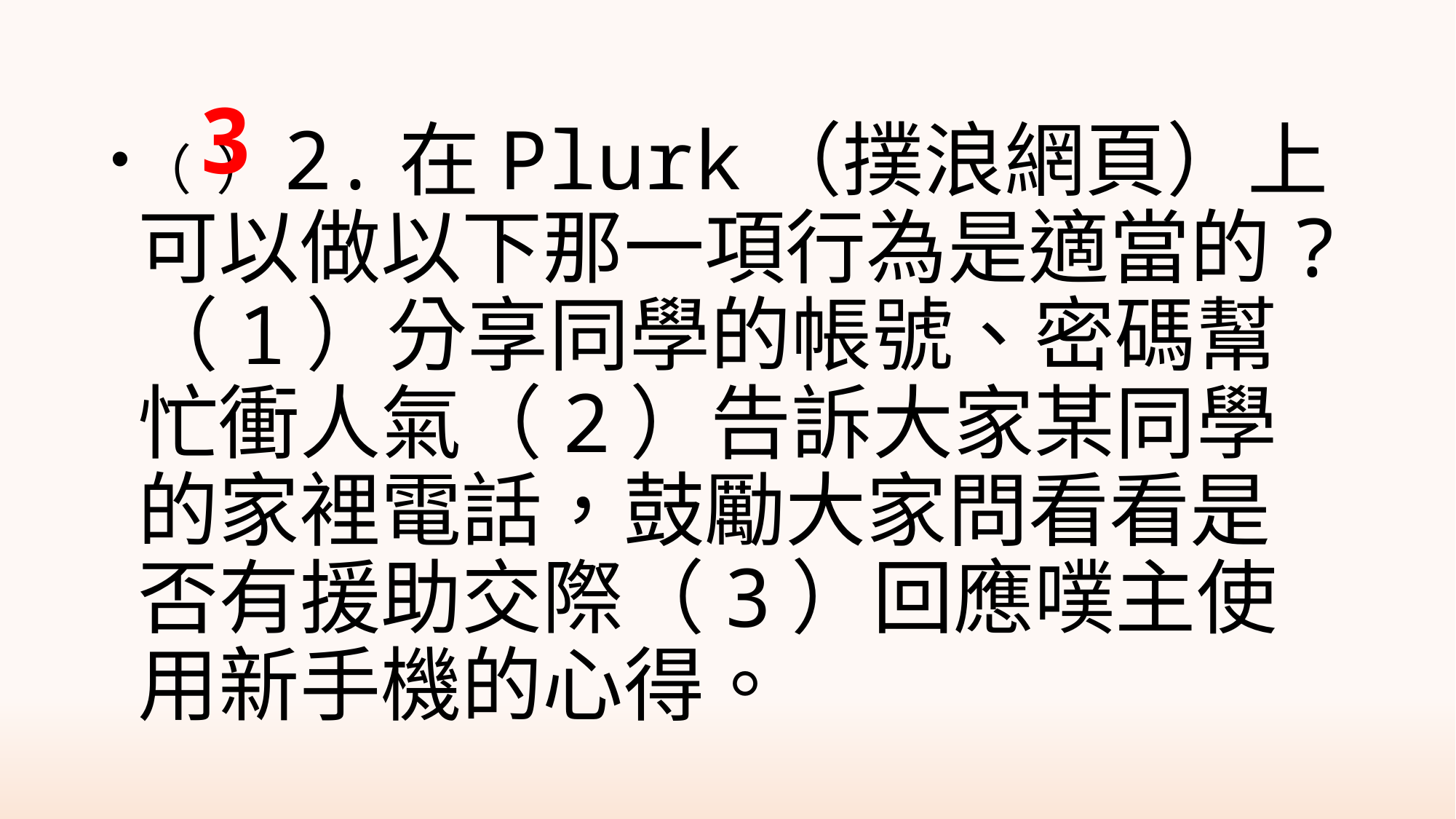

（  ）2.在Plurk（撲浪網頁）上可以做以下那一項行為是適當的?（1）分享同學的帳號、密碼幫忙衝人氣（2）告訴大家某同學的家裡電話，鼓勵大家問看看是否有援助交際（3）回應噗主使用新手機的心得。

3